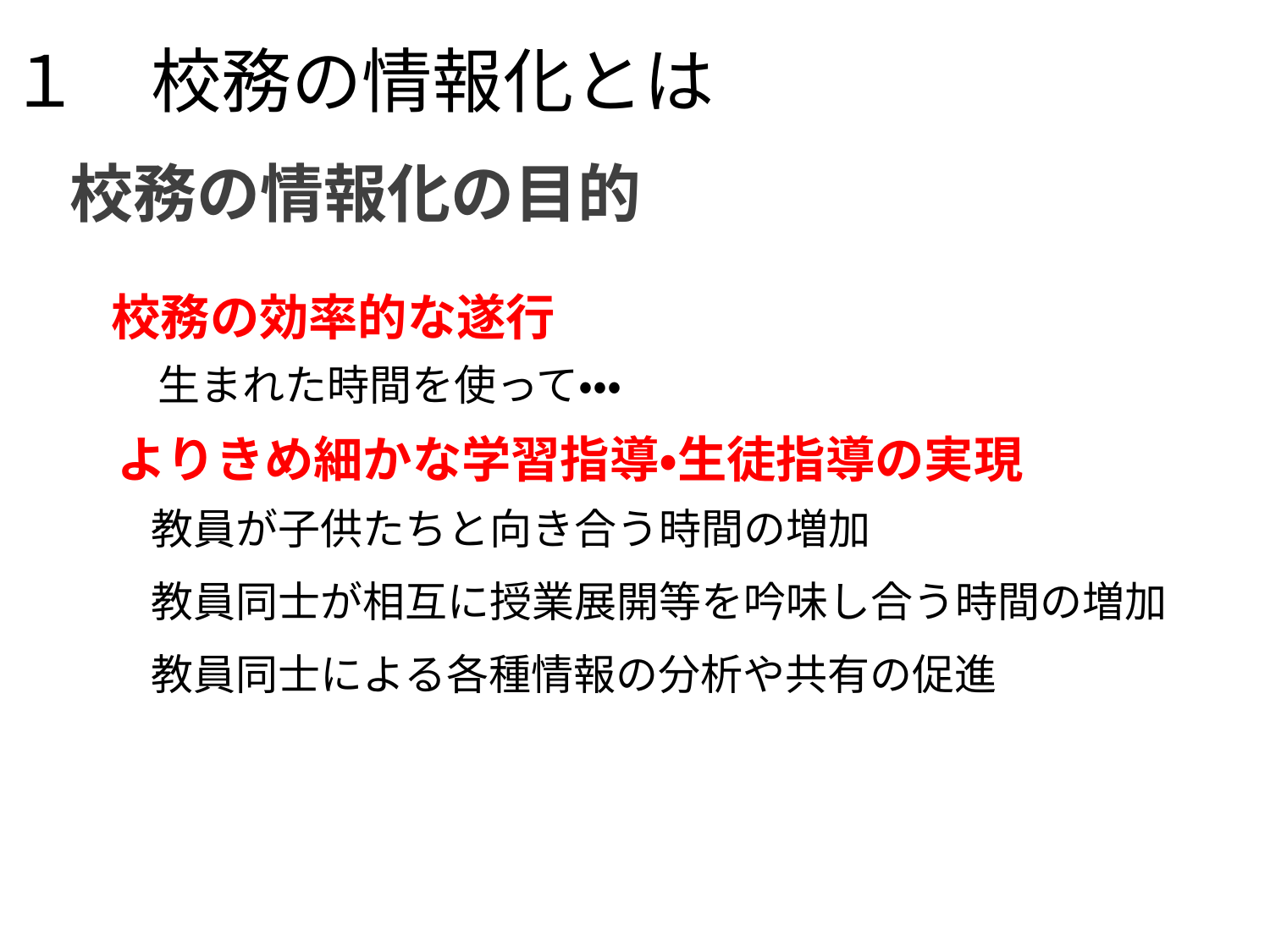

# １　校務の情報化とは
校務の情報化の目的
校務の効率的な遂行
生まれた時間を使って・・・
よりきめ細かな学習指導・生徒指導の実現
教員が子供たちと向き合う時間の増加
教員同士が相互に授業展開等を吟味し合う時間の増加
教員同士による各種情報の分析や共有の促進